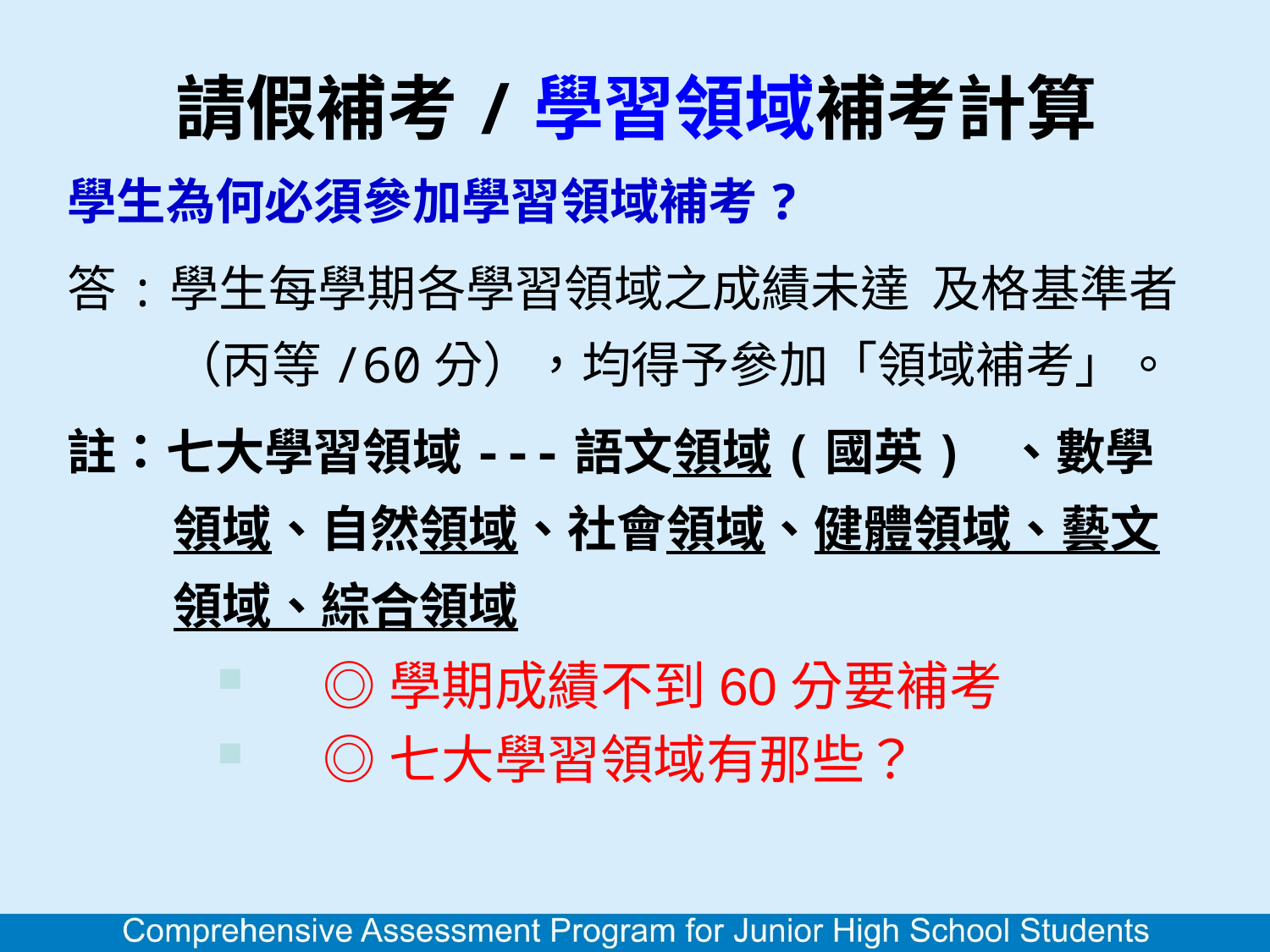

# 請假補考/學習領域補考計算
學生為何必須參加學習領域補考?
答:學生每學期各學習領域之成績未達  及格基準者（丙等/60分），均得予參加「領域補考」。
註：七大學習領域---語文領域(國英) 、數學領域、自然領域、社會領域、健體領域、藝文領域、綜合領域
◎學期成績不到60分要補考
◎七大學習領域有那些？